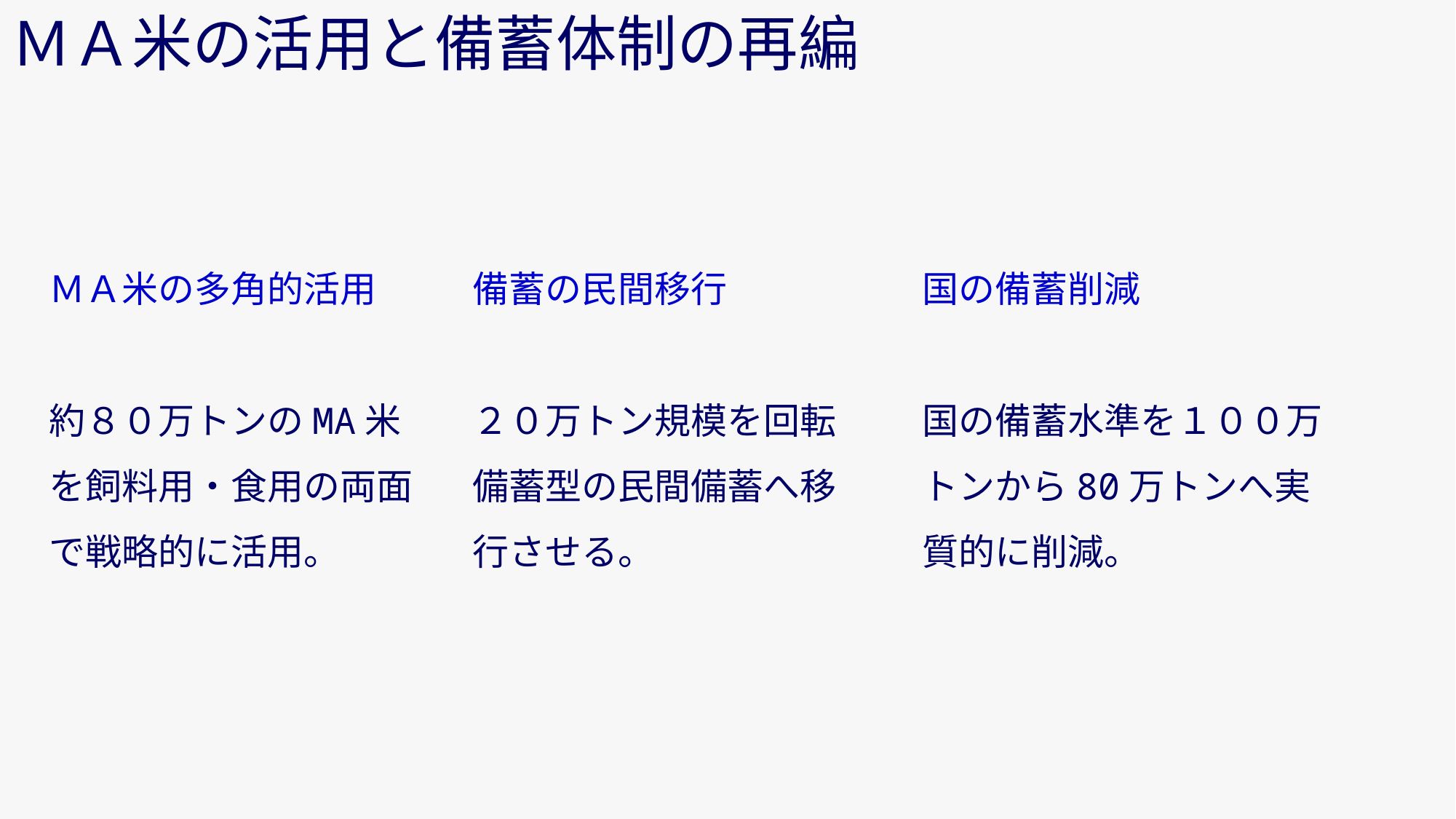

ＭＡ米の活用と備蓄体制の再編
ＭＡ米の多角的活用
備蓄の民間移行
国の備蓄削減
約８０万トンのMA米を飼料用・食用の両面で戦略的に活用。
２０万トン規模を回転備蓄型の民間備蓄へ移行させる。
国の備蓄水準を１００万トンから80万トンへ実質的に削減。